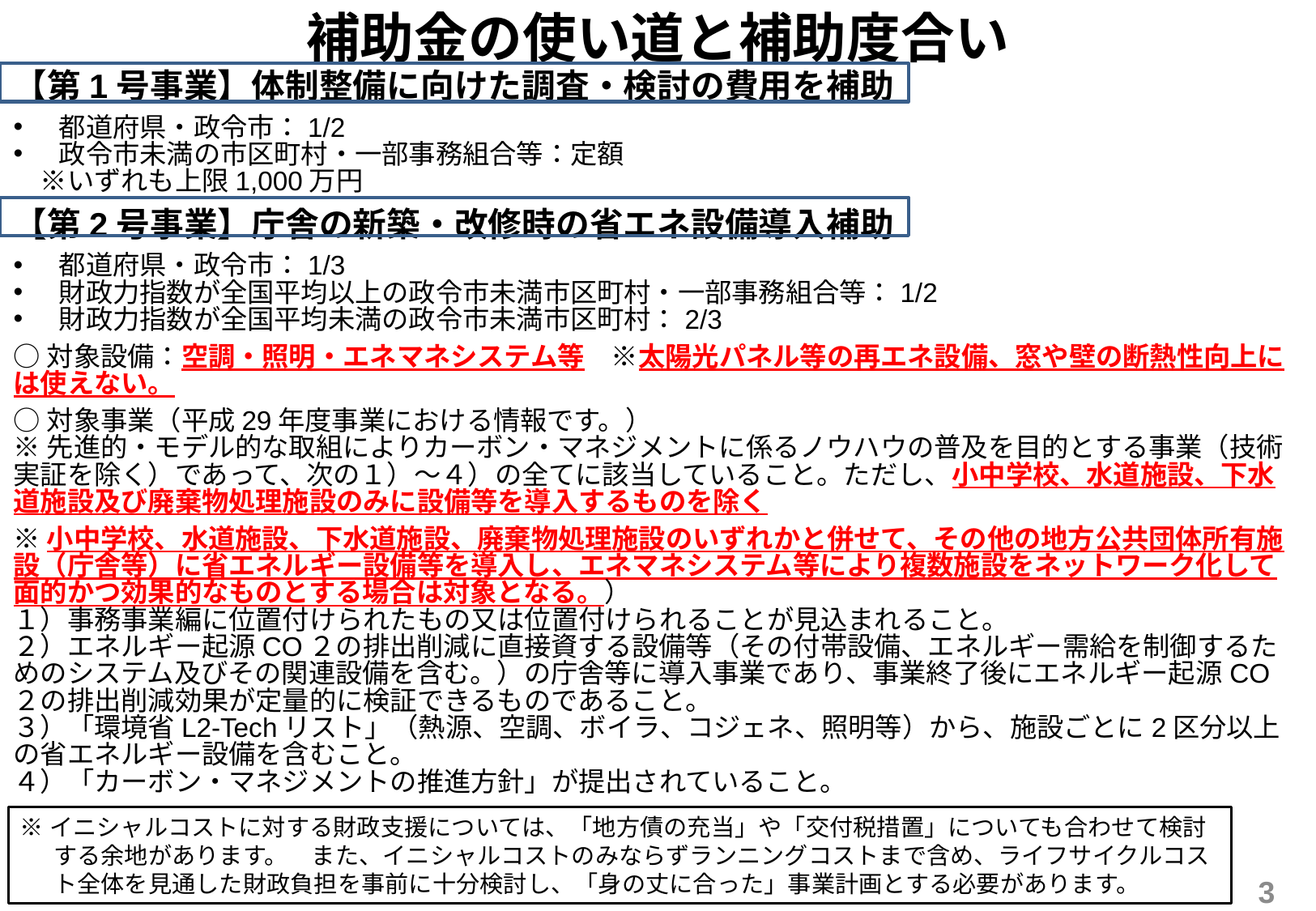

補助金の使い道と補助度合い

【第1号事業】体制整備に向けた調査・検討の費用を補助
都道府県・政令市：1/2
政令市未満の市区町村・一部事務組合等：定額
　※いずれも上限1,000万円
【第2号事業】庁舎の新築・改修時の省エネ設備導入補助
都道府県・政令市：1/3
財政力指数が全国平均以上の政令市未満市区町村・一部事務組合等：1/2
財政力指数が全国平均未満の政令市未満市区町村：2/3
○対象設備：空調・照明・エネマネシステム等　※太陽光パネル等の再エネ設備、窓や壁の断熱性向上には使えない。
○対象事業（平成29年度事業における情報です。）
※先進的・モデル的な取組によりカーボン・マネジメントに係るノウハウの普及を目的とする事業（技術実証を除く）であって、次の１）～４）の全てに該当していること。ただし、小中学校、水道施設、下水道施設及び廃棄物処理施設のみに設備等を導入するものを除く
※小中学校、水道施設、下水道施設、廃棄物処理施設のいずれかと併せて、その他の地方公共団体所有施設（庁舎等）に省エネルギー設備等を導入し、エネマネシステム等により複数施設をネットワーク化して面的かつ効果的なものとする場合は対象となる。）
１）事務事業編に位置付けられたもの又は位置付けられることが見込まれること。
２）エネルギー起源CO２の排出削減に直接資する設備等（その付帯設備、エネルギー需給を制御するためのシステム及びその関連設備を含む。）の庁舎等に導入事業であり、事業終了後にエネルギー起源CO２の排出削減効果が定量的に検証できるものであること。
３）「環境省L2-Techリスト」（熱源、空調、ボイラ、コジェネ、照明等）から、施設ごとに2区分以上の省エネルギー設備を含むこと。
４）「カーボン・マネジメントの推進方針」が提出されていること。

※イニシャルコストに対する財政支援については、「地方債の充当」や「交付税措置」についても合わせて検討する余地があります。　また、イニシャルコストのみならずランニングコストまで含め、ライフサイクルコスト全体を見通した財政負担を事前に十分検討し、「身の丈に合った」事業計画とする必要があります。
3